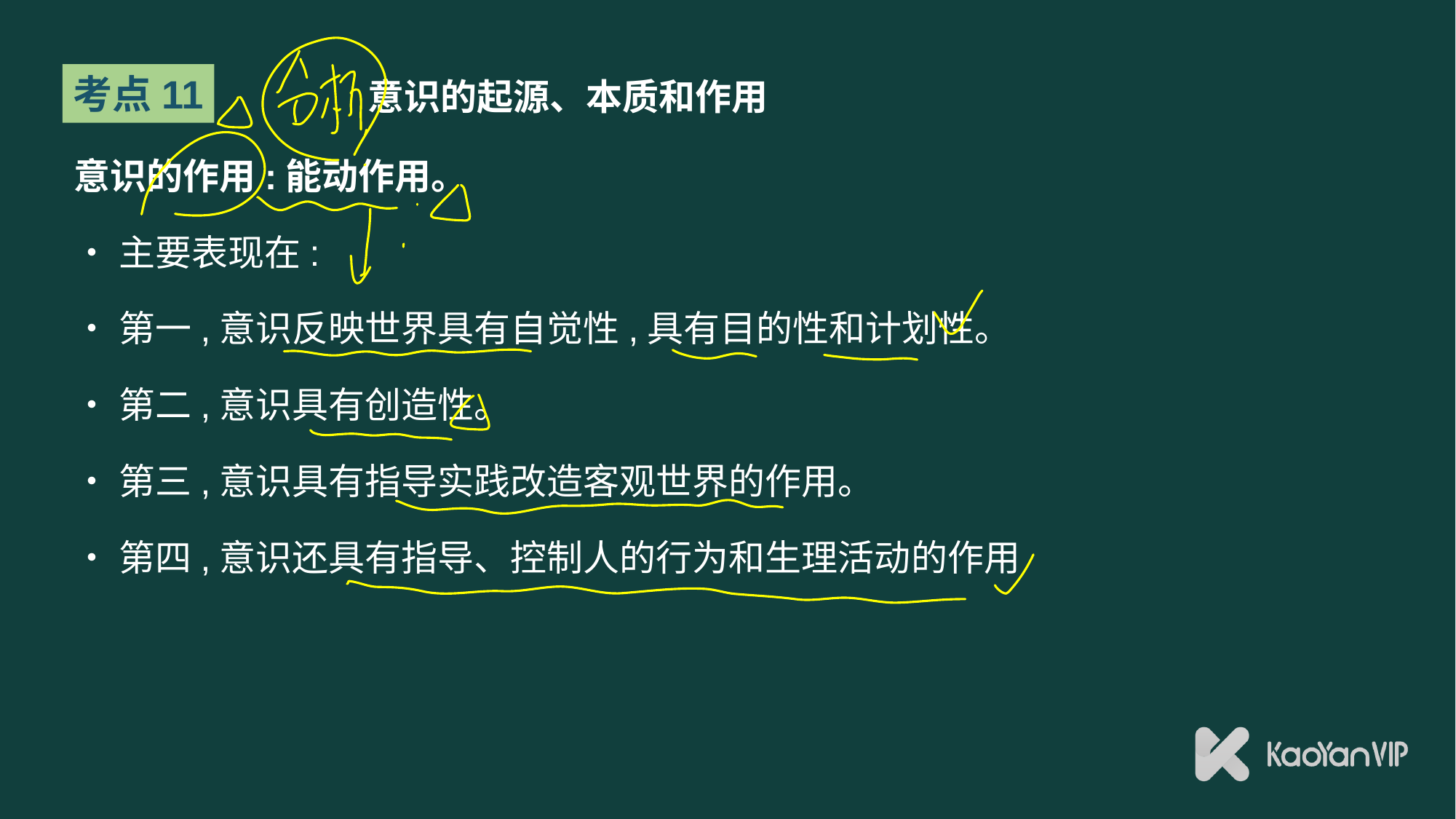

考点11
# 意识的起源、本质和作用
意识的作用:能动作用。
•主要表现在:
•第一,意识反映世界具有自觉性,具有目的性和计划性。
•第二,意识具有创造性。
•第三,意识具有指导实践改造客观世界的作用。
•第四,意识还具有指导、控制人的行为和生理活动的作用